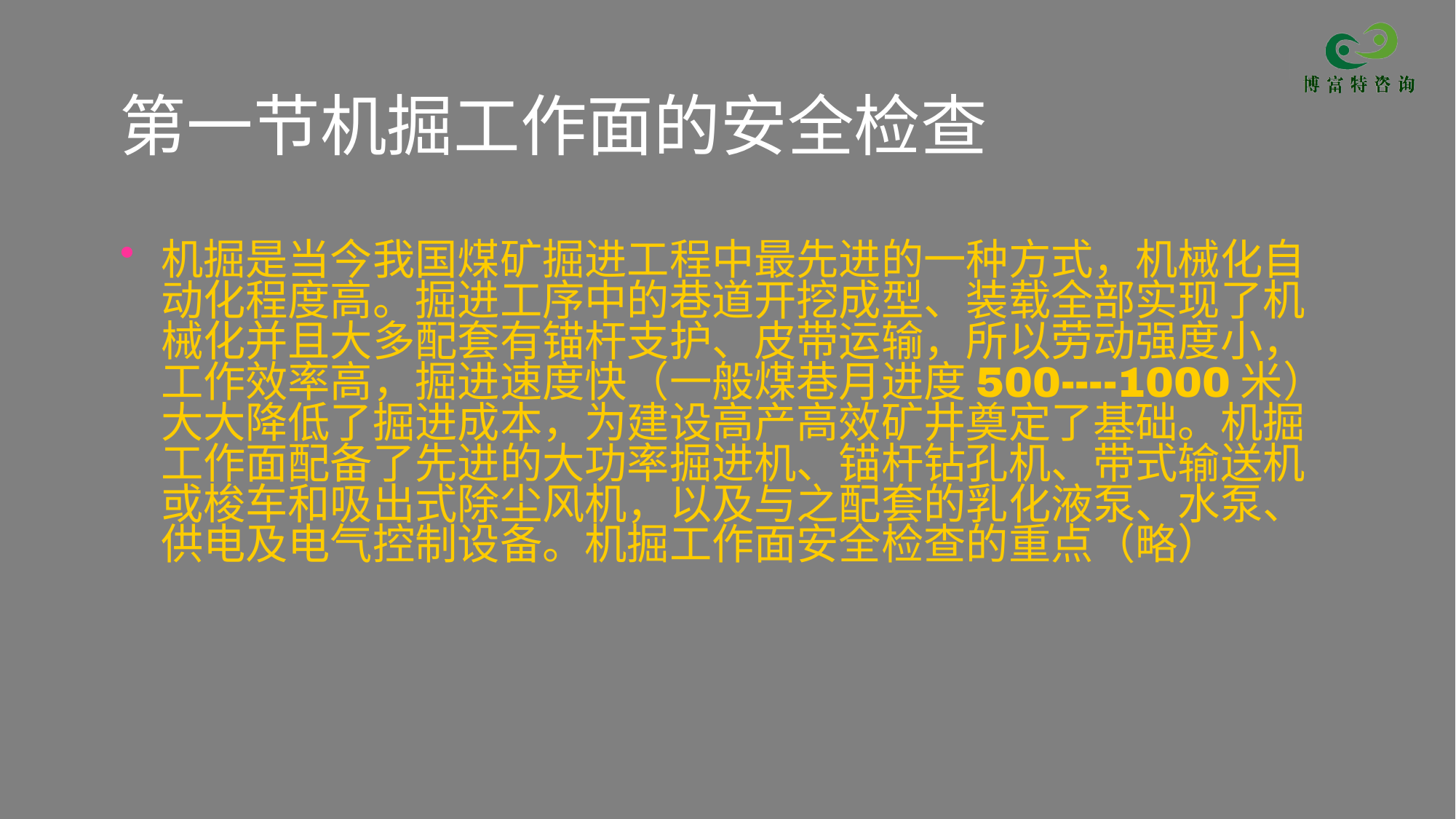

# 第一节机掘工作面的安全检查
机掘是当今我国煤矿掘进工程中最先进的一种方式，机械化自动化程度高。掘进工序中的巷道开挖成型、装载全部实现了机械化并且大多配套有锚杆支护、皮带运输，所以劳动强度小，工作效率高，掘进速度快（一般煤巷月进度500----1000米）大大降低了掘进成本，为建设高产高效矿井奠定了基础。机掘工作面配备了先进的大功率掘进机、锚杆钻孔机、带式输送机或梭车和吸出式除尘风机，以及与之配套的乳化液泵、水泵、供电及电气控制设备。机掘工作面安全检查的重点（略）